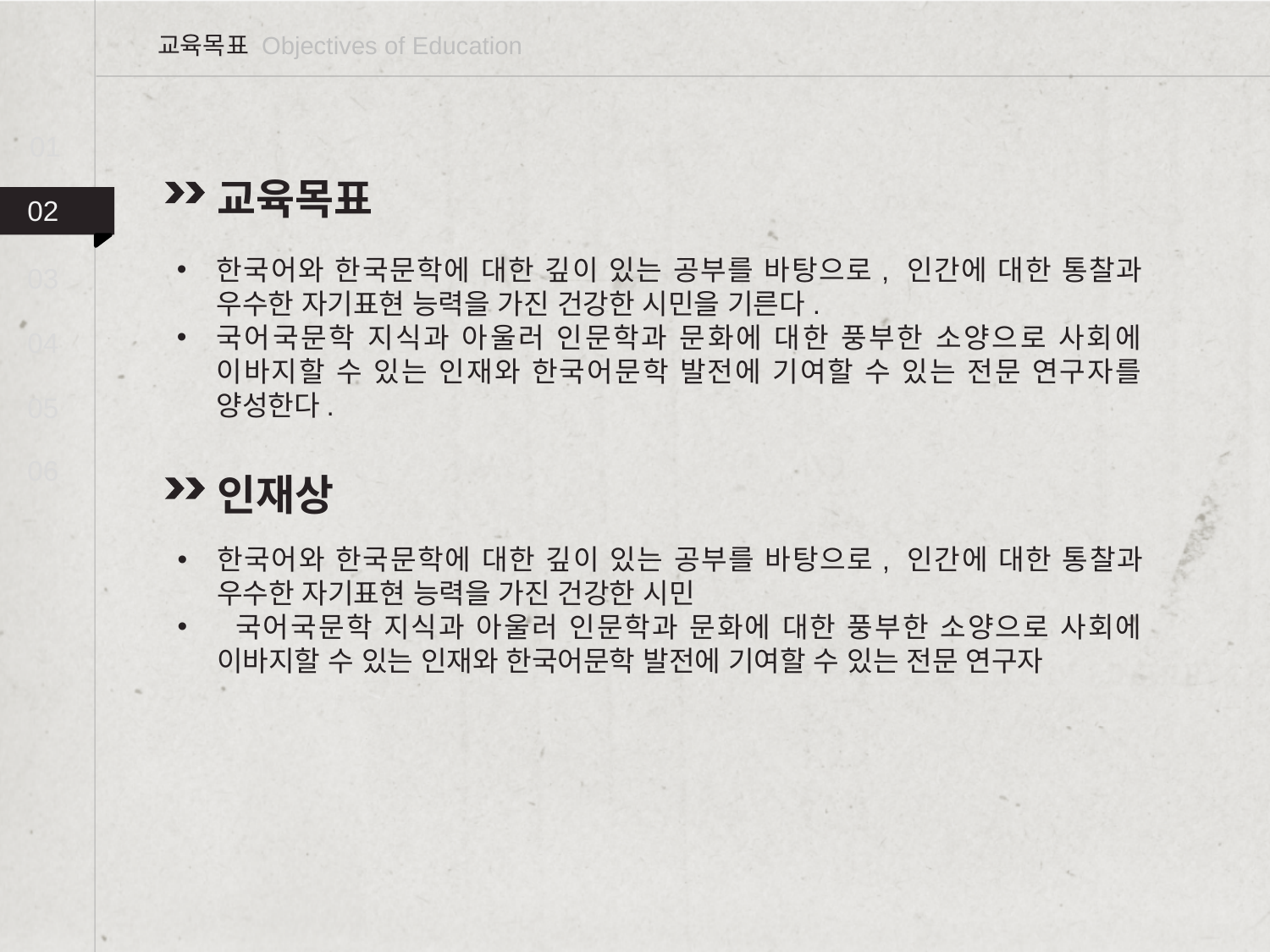

교육목표 Objectives of Education
01
교육목표

02

한국어와 한국문학에 대한 깊이 있는 공부를 바탕으로, 인간에 대한 통찰과 우수한 자기표현 능력을 가진 건강한 시민을 기른다.
국어국문학 지식과 아울러 인문학과 문화에 대한 풍부한 소양으로 사회에 이바지할 수 있는 인재와 한국어문학 발전에 기여할 수 있는 전문 연구자를 양성한다.
03
04
05
06
인재상

한국어와 한국문학에 대한 깊이 있는 공부를 바탕으로, 인간에 대한 통찰과 우수한 자기표현 능력을 가진 건강한 시민
 국어국문학 지식과 아울러 인문학과 문화에 대한 풍부한 소양으로 사회에 이바지할 수 있는 인재와 한국어문학 발전에 기여할 수 있는 전문 연구자